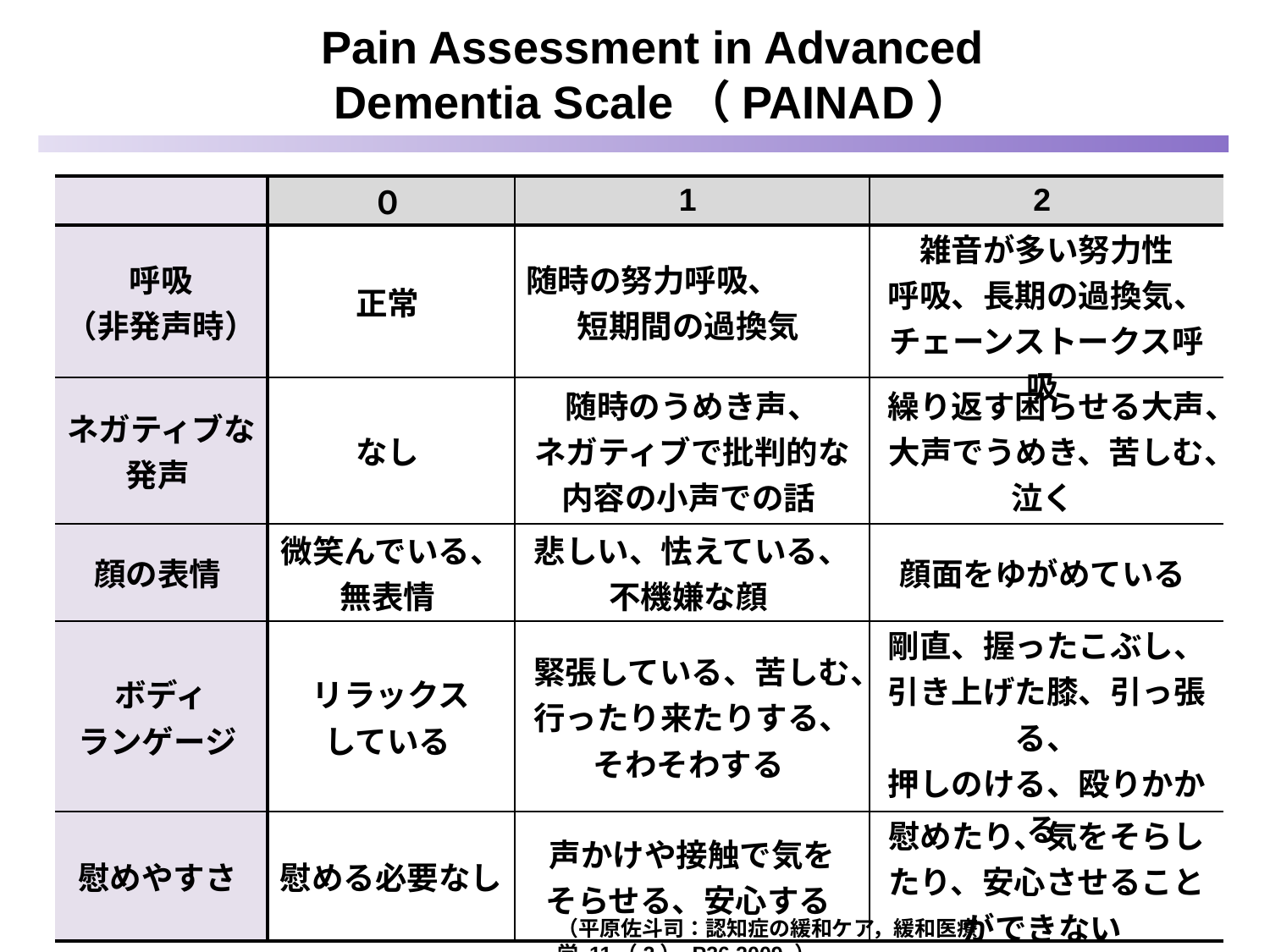

Pain Assessment in Advanced
Dementia Scale（PAINAD）

|  | ０ | 1 | 2 |
| --- | --- | --- | --- |
| 呼吸 （非発声時） | 正常 | 随時の努力呼吸、　 　短期間の過換気 | 雑音が多い努力性 呼吸、長期の過換気、チェーンストークス呼吸 |
| ネガティブな 発声 | なし | 随時のうめき声、 ネガティブで批判的な 内容の小声での話 | 繰り返す困らせる大声、 大声でうめき、苦しむ、 泣く |
| 顔の表情 | 微笑んでいる、 無表情 | 悲しい、怯えている、 不機嫌な顔 | 顔面をゆがめている |
| ボディ ランゲージ | リラックス している | 緊張している、苦しむ、行ったり来たりする、 そわそわする | 剛直、握ったこぶし、 引き上げた膝、引っ張る、 押しのける、殴りかかる |
| 慰めやすさ | 慰める必要なし | 声かけや接触で気を そらせる、安心する | 慰めたり、気をそらしたり、安心させることができない |
（平原佐斗司：認知症の緩和ケア，緩和医療学,11（2）,P36,2009.）